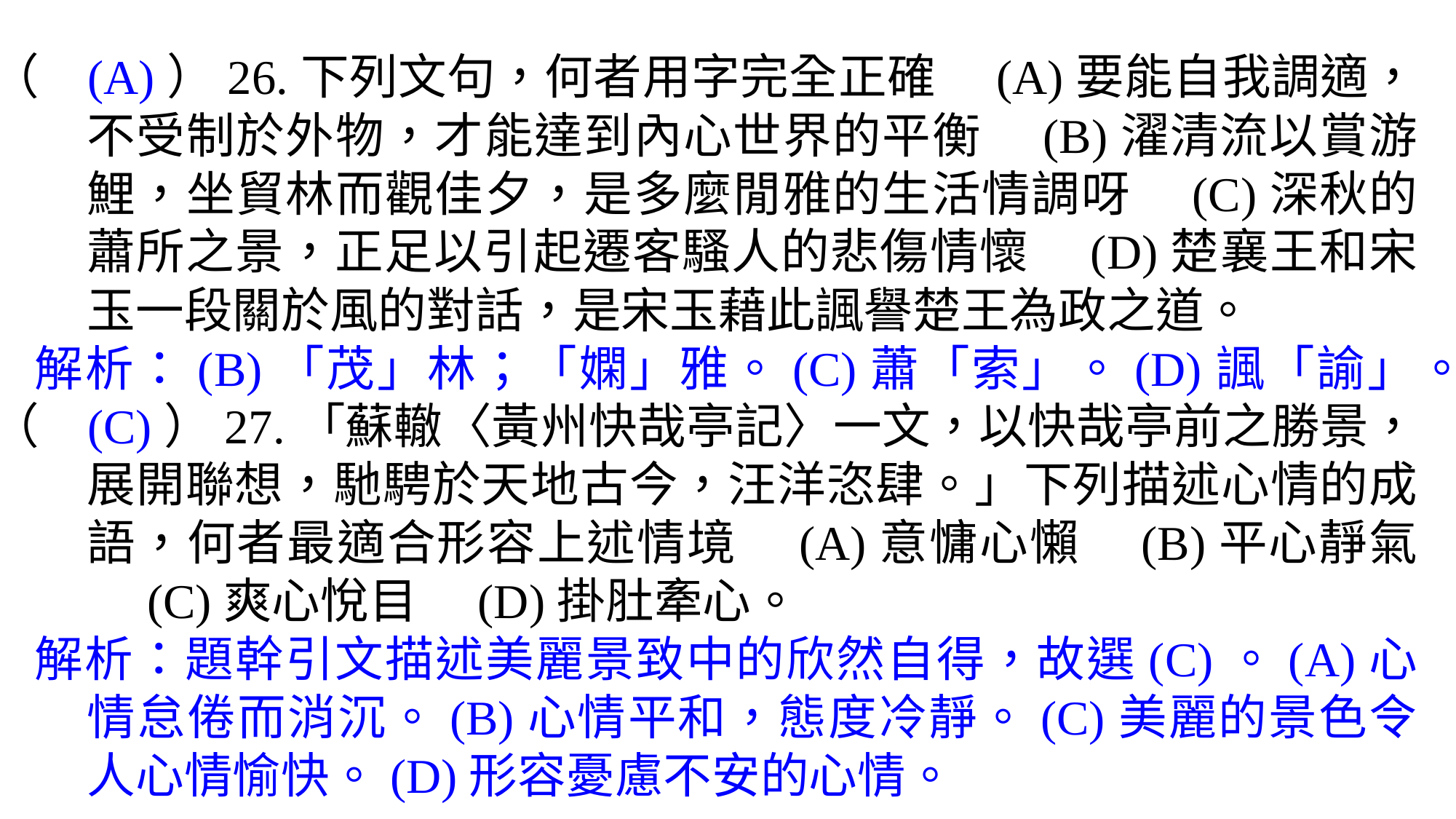

（	(A)）26.下列文句，何者用字完全正確　(A)要能自我調適，不受制於外物，才能達到內心世界的平衡　(B)濯清流以賞游鯉，坐貿林而觀佳夕，是多麼閒雅的生活情調呀　(C)深秋的蕭所之景，正足以引起遷客騷人的悲傷情懷　(D)楚襄王和宋玉一段關於風的對話，是宋玉藉此諷譽楚王為政之道。
解析：(B)「茂」林；「嫻」雅。(C)蕭「索」。(D)諷「諭」。
（	(C)）27.「蘇轍〈黃州快哉亭記〉一文，以快哉亭前之勝景，展開聯想，馳騁於天地古今，汪洋恣肆。」下列描述心情的成語，何者最適合形容上述情境　(A)意慵心懶　(B)平心靜氣　(C)爽心悅目　(D)掛肚牽心。
解析：題幹引文描述美麗景致中的欣然自得，故選(C)。(A)心情怠倦而消沉。(B)心情平和，態度冷靜。(C)美麗的景色令人心情愉快。(D)形容憂慮不安的心情。